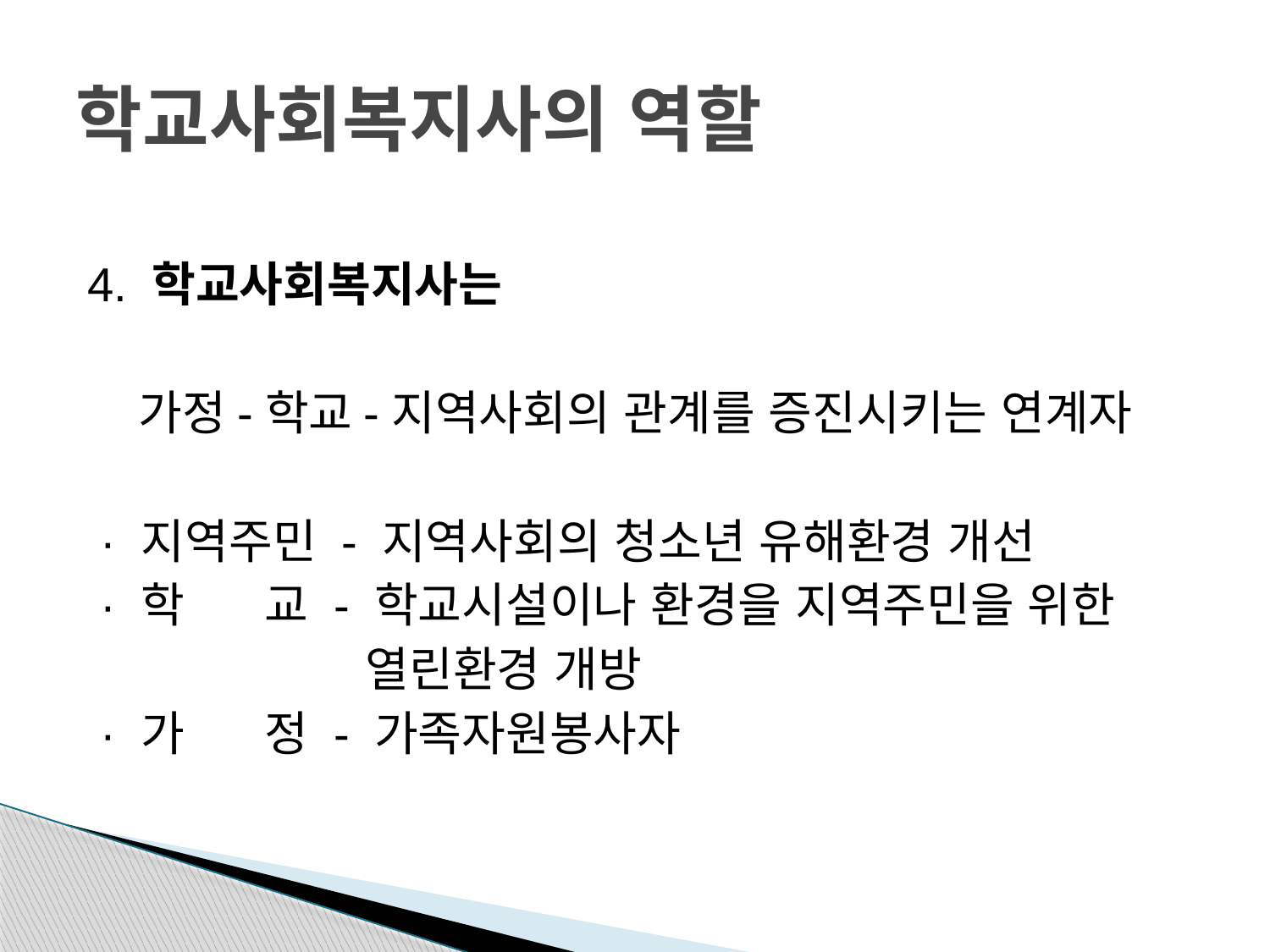

# 학교사회복지사의 역할
4. 학교사회복지사는

   가정-학교-지역사회의 관계를 증진시키는 연계자

 · 지역주민 - 지역사회의 청소년 유해환경 개선
 · 학      교 - 학교시설이나 환경을 지역주민을 위한
                    열린환경 개방
 · 가      정 - 가족자원봉사자